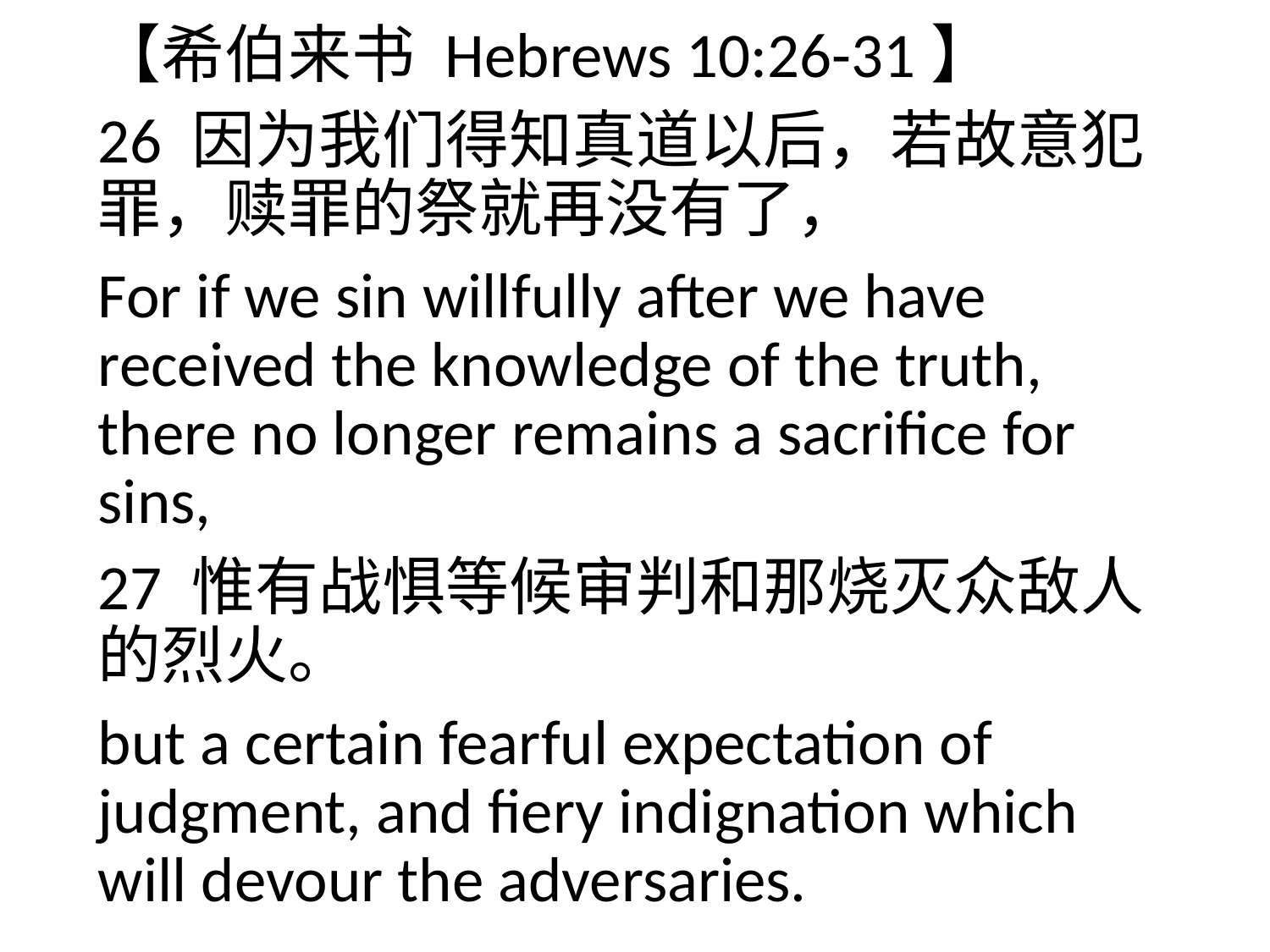

【希伯来书 Hebrews 10:26-31】
26 因为我们得知真道以后，若故意犯罪，赎罪的祭就再没有了，
For if we sin willfully after we have received the knowledge of the truth, there no longer remains a sacrifice for sins,
27 惟有战惧等候审判和那烧灭众敌人的烈火。
but a certain fearful expectation of judgment, and fiery indignation which will devour the adversaries.